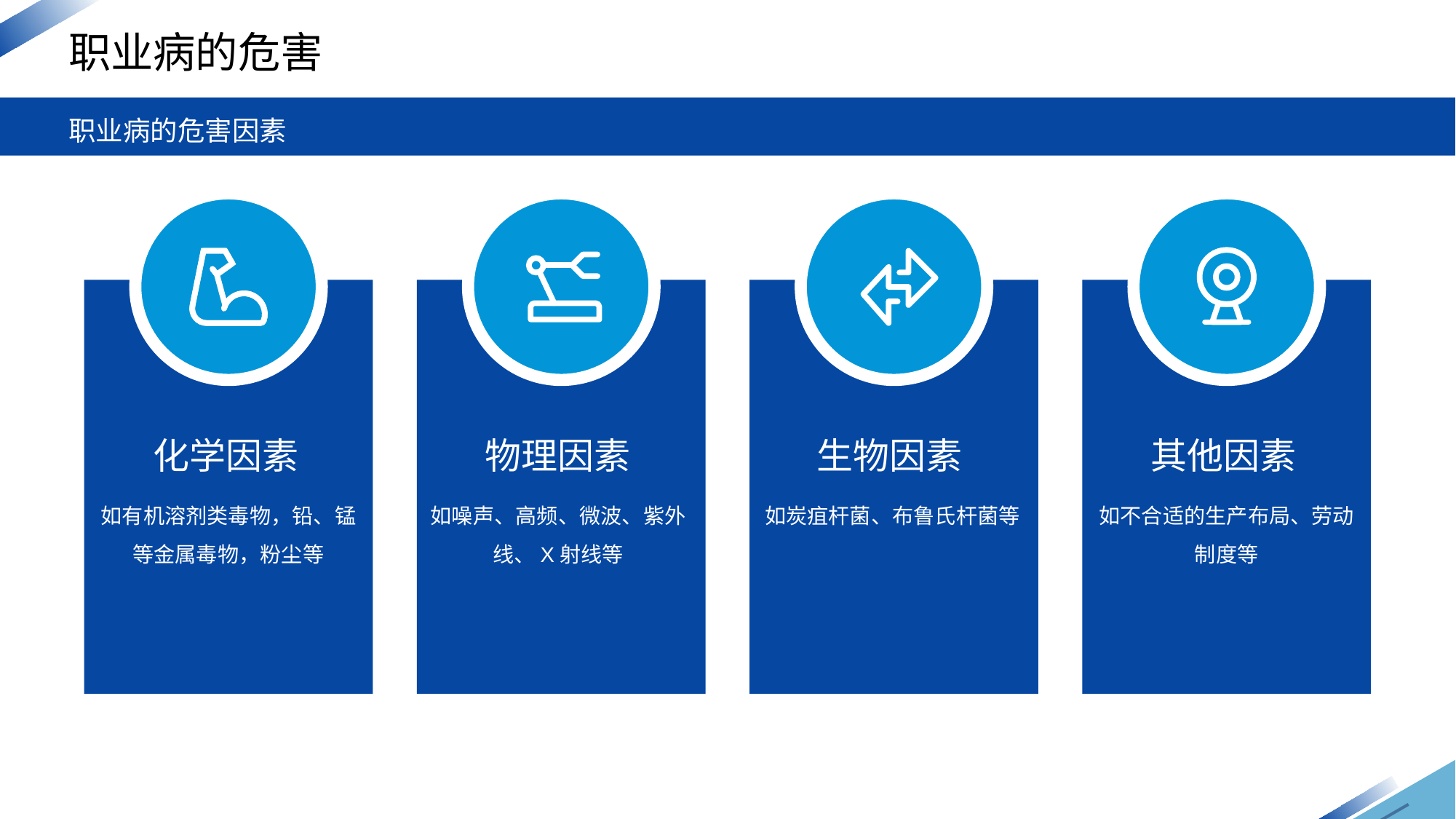

职业病的危害
职业病的危害因素

化学因素
物理因素
生物因素
其他因素
如有机溶剂类毒物，铅、锰等金属毒物，粉尘等
如噪声、高频、微波、紫外线、X射线等
如炭疽杆菌、布鲁氏杆菌等
如不合适的生产布局、劳动制度等